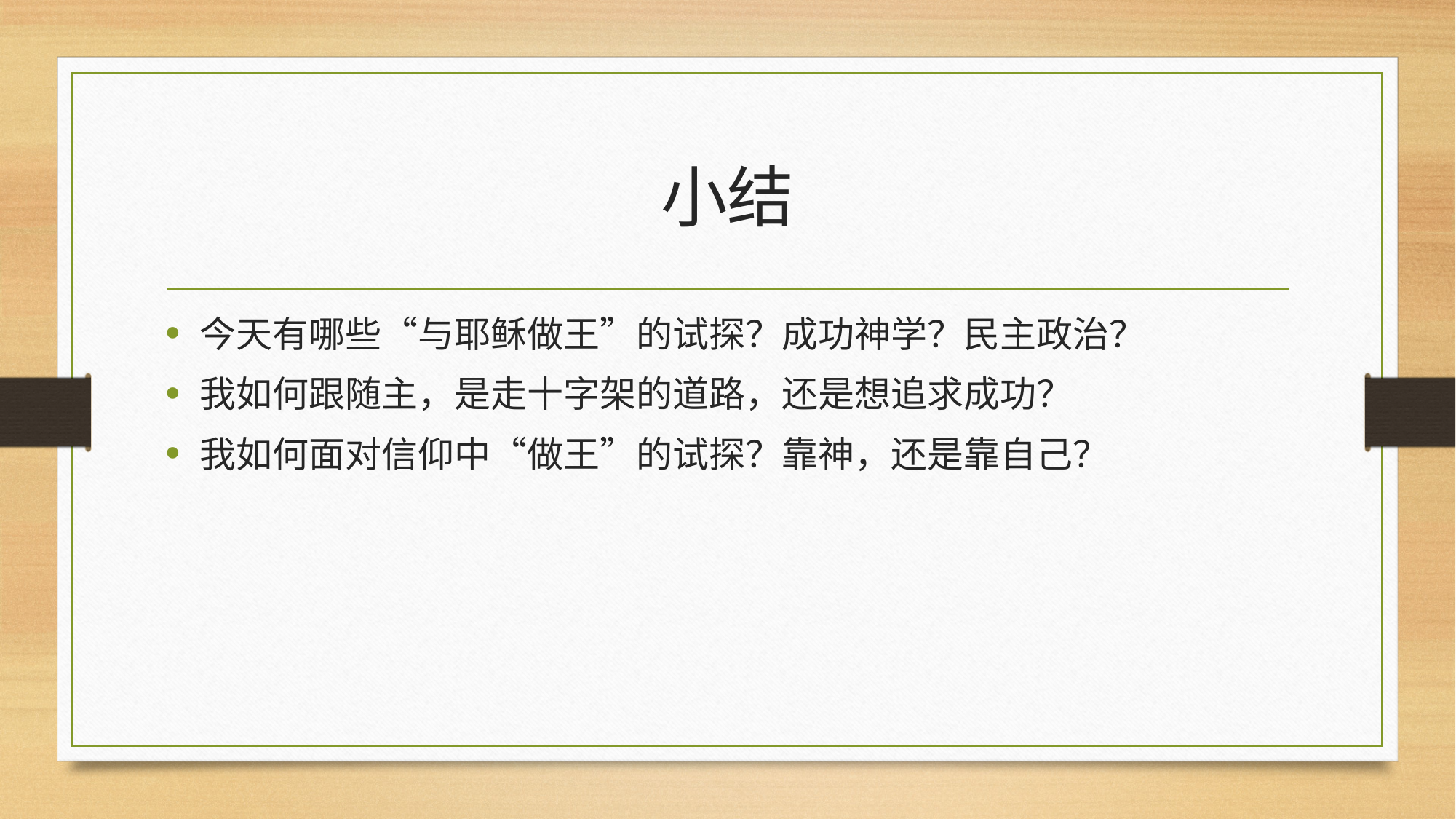

# 小结
今天有哪些“与耶稣做王”的试探？成功神学？民主政治？
我如何跟随主，是走十字架的道路，还是想追求成功？
我如何面对信仰中“做王”的试探？靠神，还是靠自己？